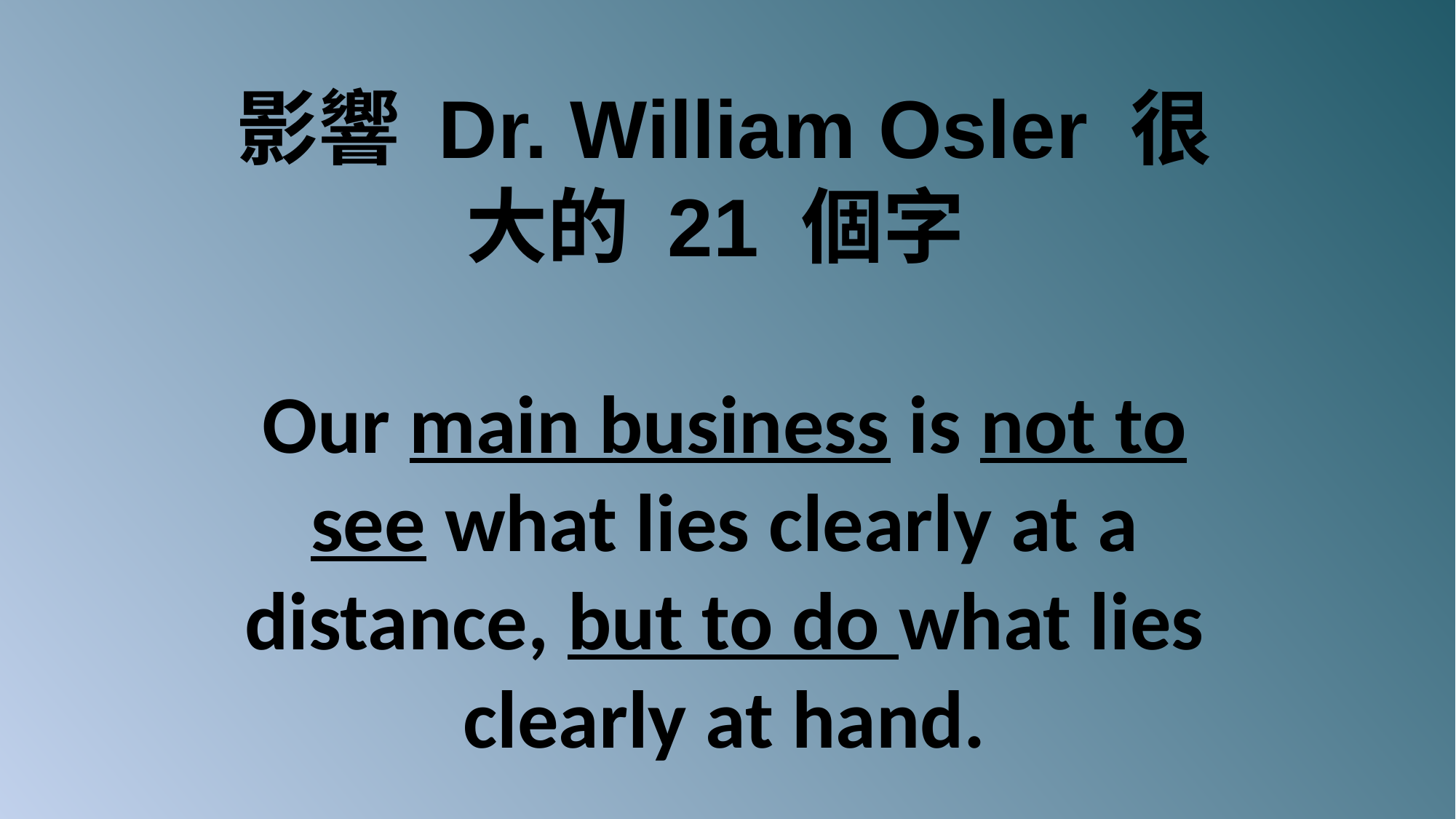

影響 Dr. William Osler 很大的 21 個字
Our main business is not to see what lies clearly at a distance, but to do what lies clearly at hand.